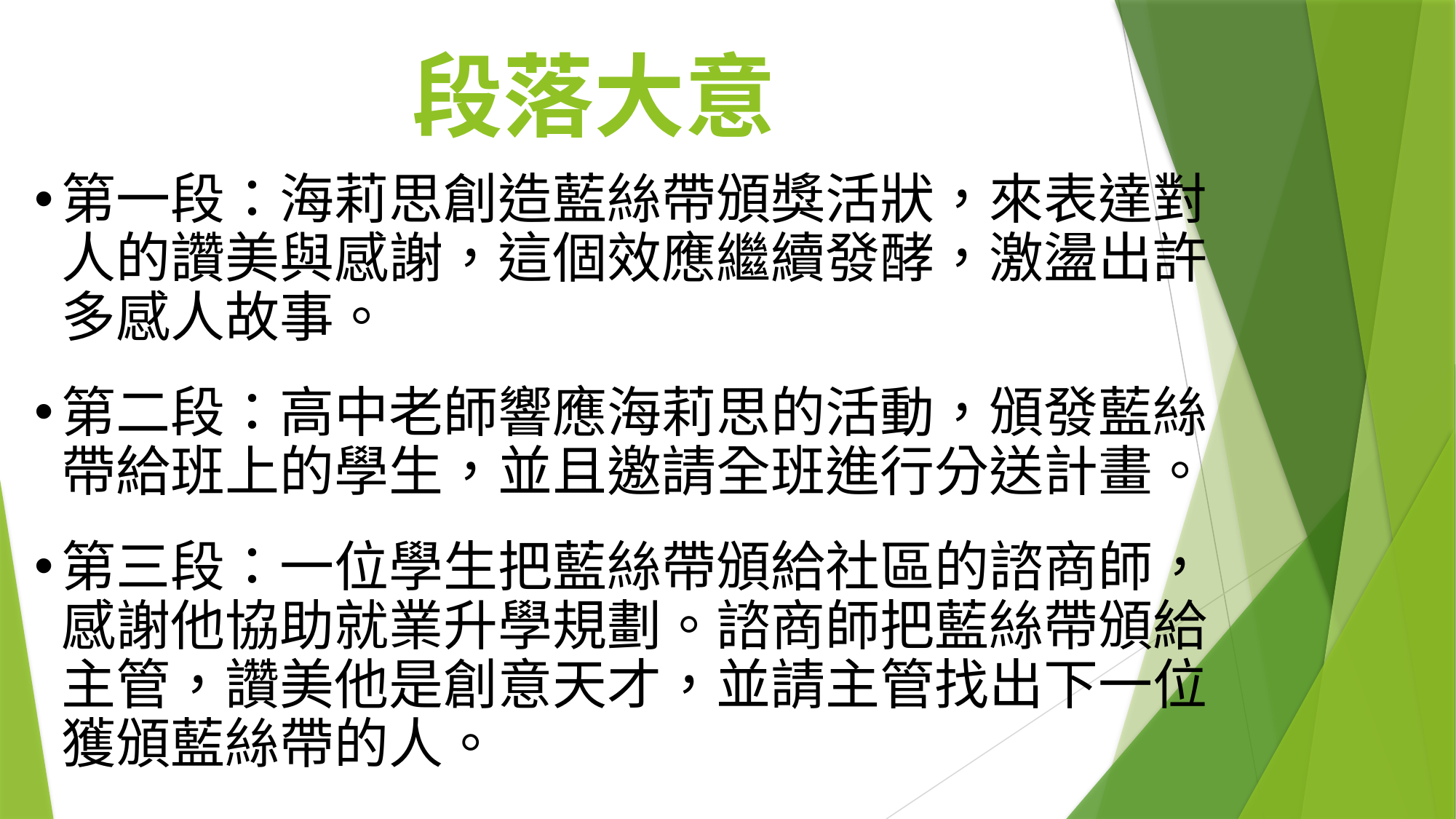

# 段落大意
第一段：海莉思創造藍絲帶頒獎活狀，來表達對人的讚美與感謝，這個效應繼續發酵，激盪出許多感人故事。
第二段：高中老師響應海莉思的活動，頒發藍絲帶給班上的學生，並且邀請全班進行分送計畫。
第三段：一位學生把藍絲帶頒給社區的諮商師，感謝他協助就業升學規劃。諮商師把藍絲帶頒給主管，讚美他是創意天才，並請主管找出下一位獲頒藍絲帶的人。